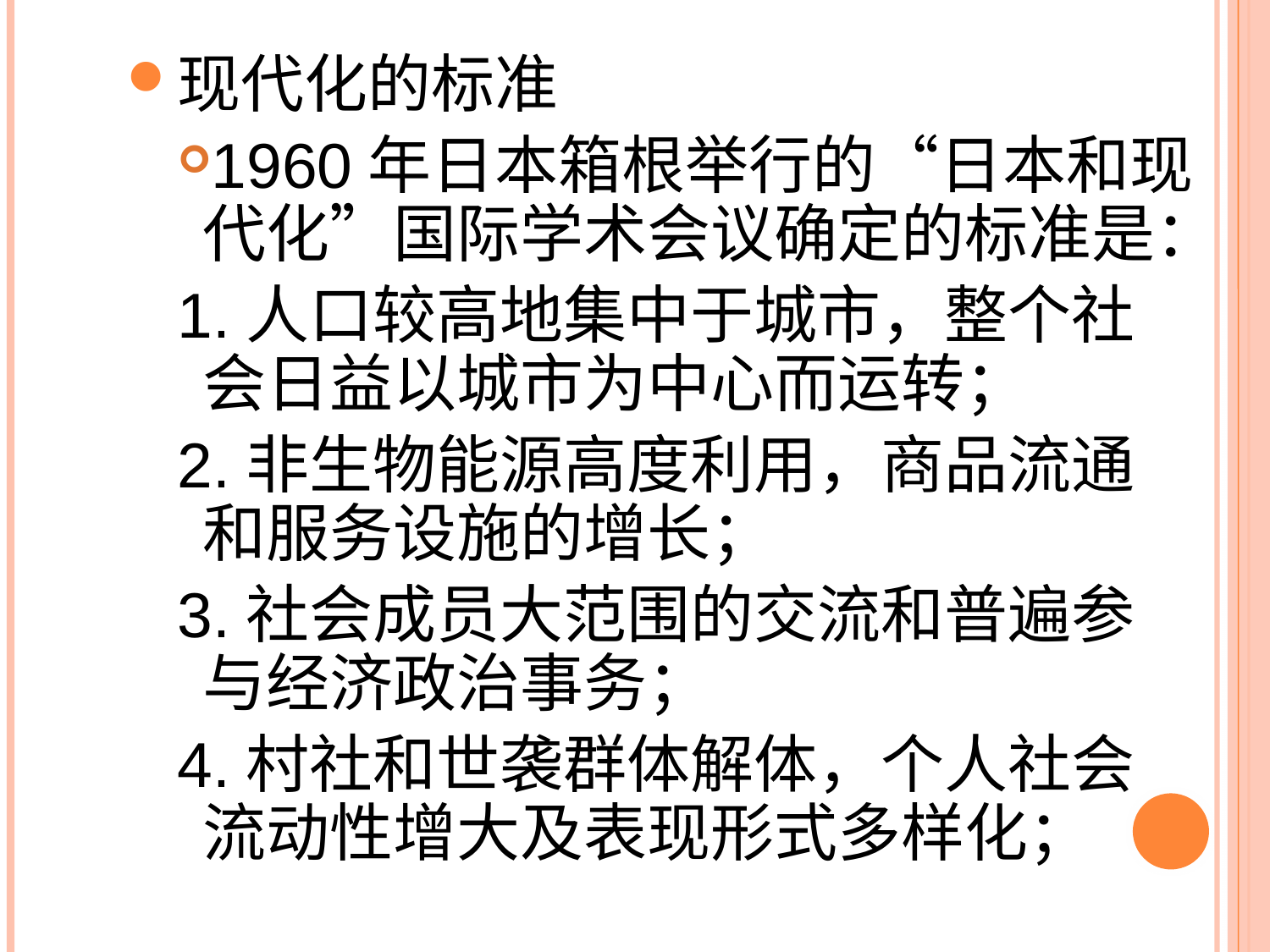

现代化的标准
1960年日本箱根举行的“日本和现代化”国际学术会议确定的标准是：
1.人口较高地集中于城市，整个社会日益以城市为中心而运转；
2.非生物能源高度利用，商品流通和服务设施的增长；
3.社会成员大范围的交流和普遍参与经济政治事务；
4.村社和世袭群体解体，个人社会流动性增大及表现形式多样化；